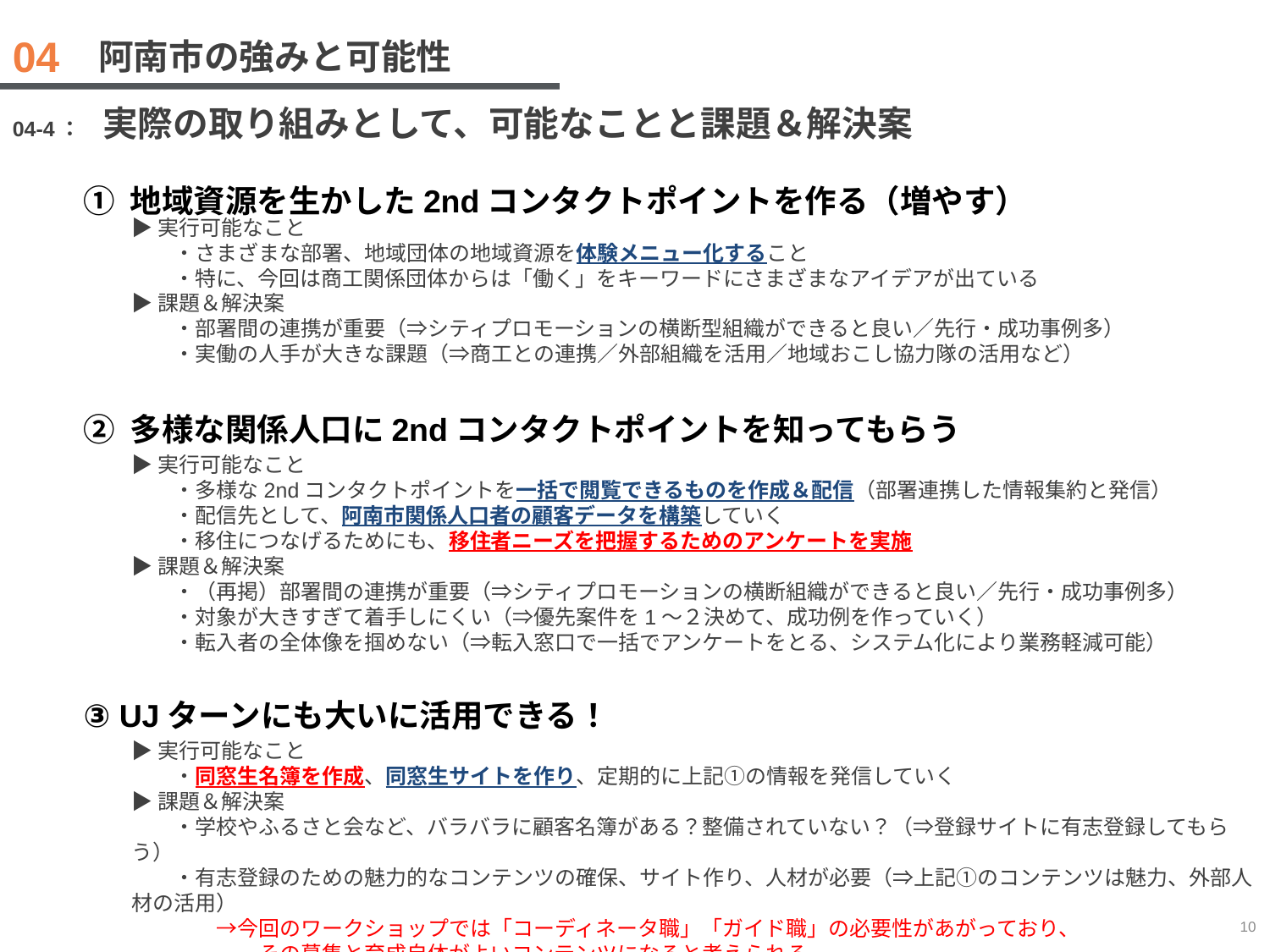

04
阿南市の強みと可能性

04-4：　実際の取り組みとして、可能なことと課題＆解決案
① 地域資源を生かした2ndコンタクトポイントを作る（増やす）

② 多様な関係人口に2ndコンタクトポイントを知ってもらう

③ UJターンにも大いに活用できる！

▶実行可能なこと
　　・さまざまな部署、地域団体の地域資源を体験メニュー化すること
　　・特に、今回は商工関係団体からは「働く」をキーワードにさまざまなアイデアが出ている
▶課題＆解決案
　　・部署間の連携が重要（⇒シティプロモーションの横断型組織ができると良い／先行・成功事例多）
　　・実働の人手が大きな課題（⇒商工との連携／外部組織を活用／地域おこし協力隊の活用など）

▶実行可能なこと
　　・多様な2ndコンタクトポイントを一括で閲覧できるものを作成＆配信（部署連携した情報集約と発信）
　　・配信先として、阿南市関係人口者の顧客データを構築していく
　　・移住につなげるためにも、移住者ニーズを把握するためのアンケートを実施
▶課題＆解決案
　　・（再掲）部署間の連携が重要（⇒シティプロモーションの横断組織ができると良い／先行・成功事例多）
　　・対象が大きすぎて着手しにくい（⇒優先案件を1～２決めて、成功例を作っていく）
　　・転入者の全体像を掴めない（⇒転入窓口で一括でアンケートをとる、システム化により業務軽減可能）

▶実行可能なこと
　　・同窓生名簿を作成、同窓生サイトを作り、定期的に上記①の情報を発信していく
▶課題＆解決案
　　・学校やふるさと会など、バラバラに顧客名簿がある？整備されていない？（⇒登録サイトに有志登録してもらう）
　　・有志登録のための魅力的なコンテンツの確保、サイト作り、人材が必要（⇒上記①のコンテンツは魅力、外部人材の活用）
　　　　→今回のワークショップでは「コーディネータ職」「ガイド職」の必要性があがっており、
　　　　　　その募集と育成自体がよいコンテンツになると考えられる
10